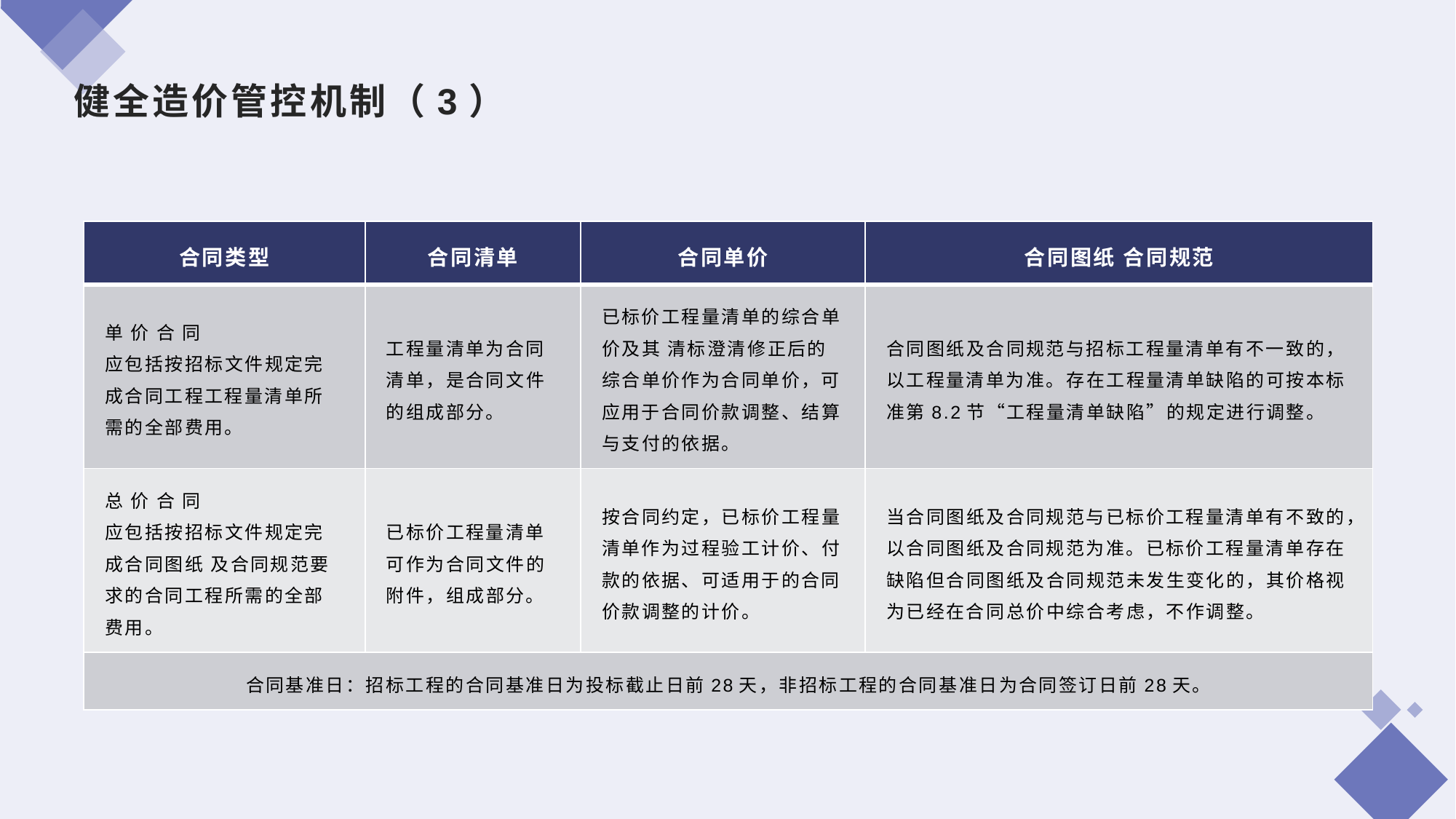

# 健全造价管控机制（3）
| 合同类型 | 合同清单 | 合同单价 | 合同图纸 合同规范 |
| --- | --- | --- | --- |
| 单 价 合 同 应包括按招标文件规定完成合同工程工程量清单所需的全部费用。 | 工程量清单为合同清单，是合同文件的组成部分。 | 已标价工程量清单的综合单价及其 清标澄清修正后的综合单价作为合同单价，可应用于合同价款调整、结算与支付的依据。 | 合同图纸及合同规范与招标工程量清单有不一致的，以工程量清单为准。存在工程量清单缺陷的可按本标准第8.2节“工程量清单缺陷”的规定进行调整。 |
| 总 价 合 同 应包括按招标文件规定完成合同图纸 及合同规范要求的合同工程所需的全部费用。 | 已标价工程量清单可作为合同文件的附件，组成部分。 | 按合同约定，已标价工程量清单作为过程验工计价、付款的依据、可适用于的合同价款调整的计价。 | 当合同图纸及合同规范与已标价工程量清单有不致的，以合同图纸及合同规范为准。已标价工程量清单存在缺陷但合同图纸及合同规范未发生变化的，其价格视为已经在合同总价中综合考虑，不作调整。 |
| 合同基准日：招标工程的合同基准日为投标截止日前28天，非招标工程的合同基准日为合同签订日前28天。 |  |  |  |